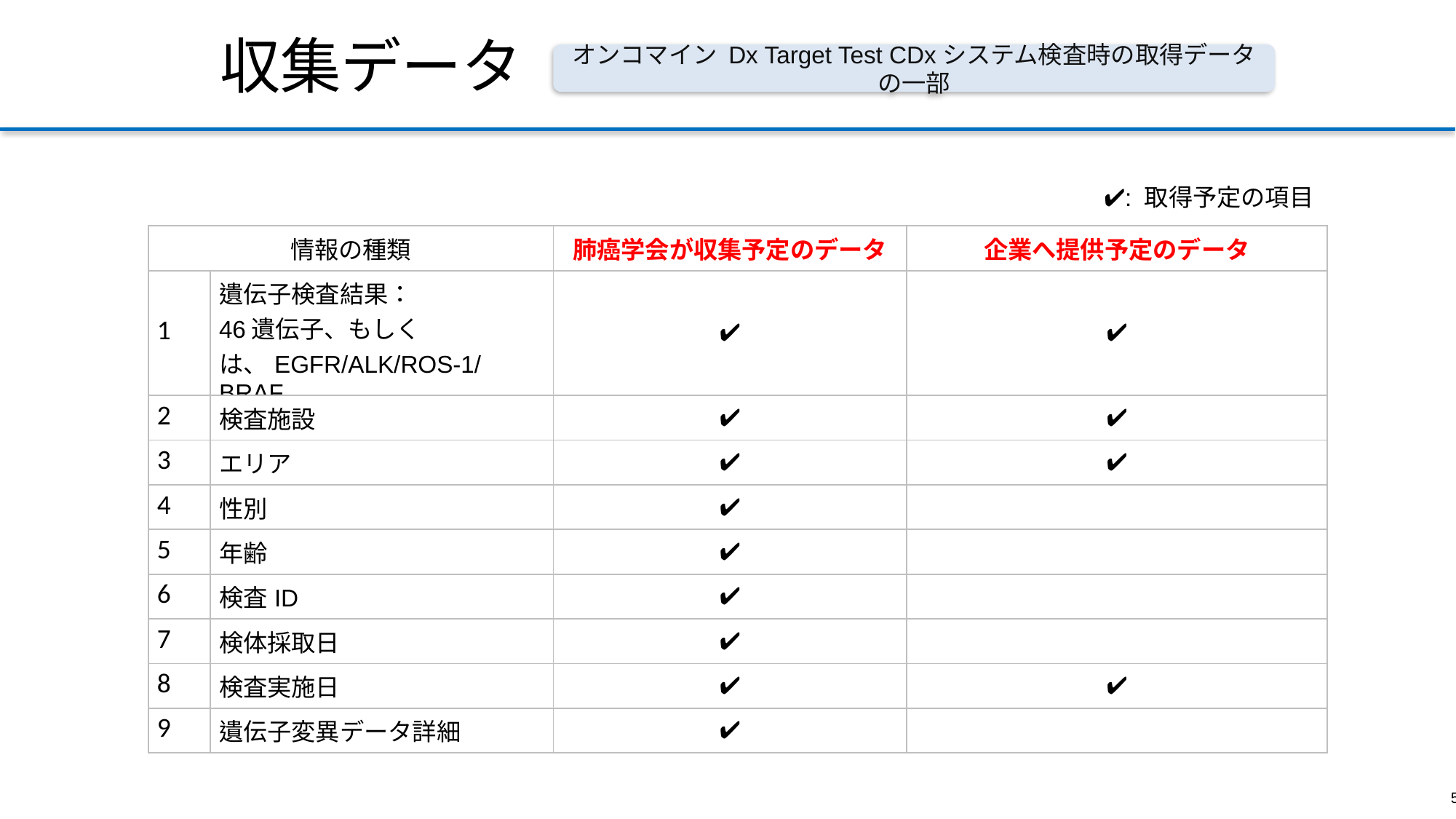

収集データ
オンコマイン Dx Target Test CDxシステム検査時の取得データの一部
✔: 取得予定の項目
| 情報の種類 |  | 肺癌学会が収集予定のデータ | 企業へ提供予定のデータ |
| --- | --- | --- | --- |
| 1 | 遺伝子検査結果： 46遺伝子、もしくは、EGFR/ALK/ROS‐1/BRAF | ✔ | ✔ |
| 2 | 検査施設 | ✔ | ✔ |
| 3 | エリア | ✔ | ✔ |
| 4 | 性別 | ✔ |  |
| 5 | 年齢 | ✔ |  |
| 6 | 検査ID | ✔ |  |
| 7 | 検体採取日 | ✔ |  |
| 8 | 検査実施日 | ✔ | ✔ |
| 9 | 遺伝子変異データ詳細 | ✔ |  |